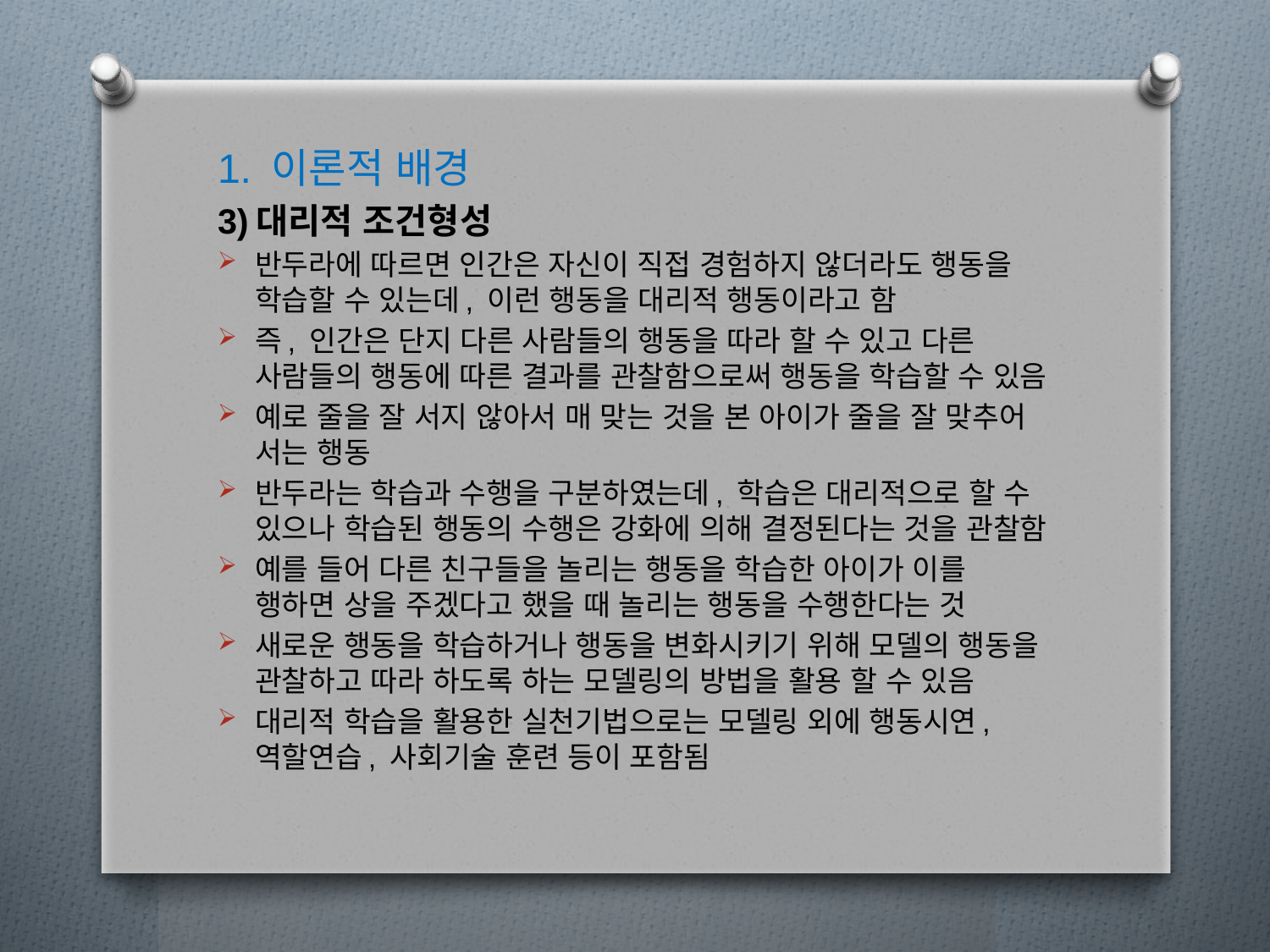

1. 이론적 배경
3)대리적 조건형성
반두라에 따르면 인간은 자신이 직접 경험하지 않더라도 행동을 학습할 수 있는데, 이런 행동을 대리적 행동이라고 함
즉, 인간은 단지 다른 사람들의 행동을 따라 할 수 있고 다른 사람들의 행동에 따른 결과를 관찰함으로써 행동을 학습할 수 있음
예로 줄을 잘 서지 않아서 매 맞는 것을 본 아이가 줄을 잘 맞추어 서는 행동
반두라는 학습과 수행을 구분하였는데, 학습은 대리적으로 할 수 있으나 학습된 행동의 수행은 강화에 의해 결정된다는 것을 관찰함
예를 들어 다른 친구들을 놀리는 행동을 학습한 아이가 이를 행하면 상을 주겠다고 했을 때 놀리는 행동을 수행한다는 것
새로운 행동을 학습하거나 행동을 변화시키기 위해 모델의 행동을 관찰하고 따라 하도록 하는 모델링의 방법을 활용 할 수 있음
대리적 학습을 활용한 실천기법으로는 모델링 외에 행동시연, 역할연습, 사회기술 훈련 등이 포함됨